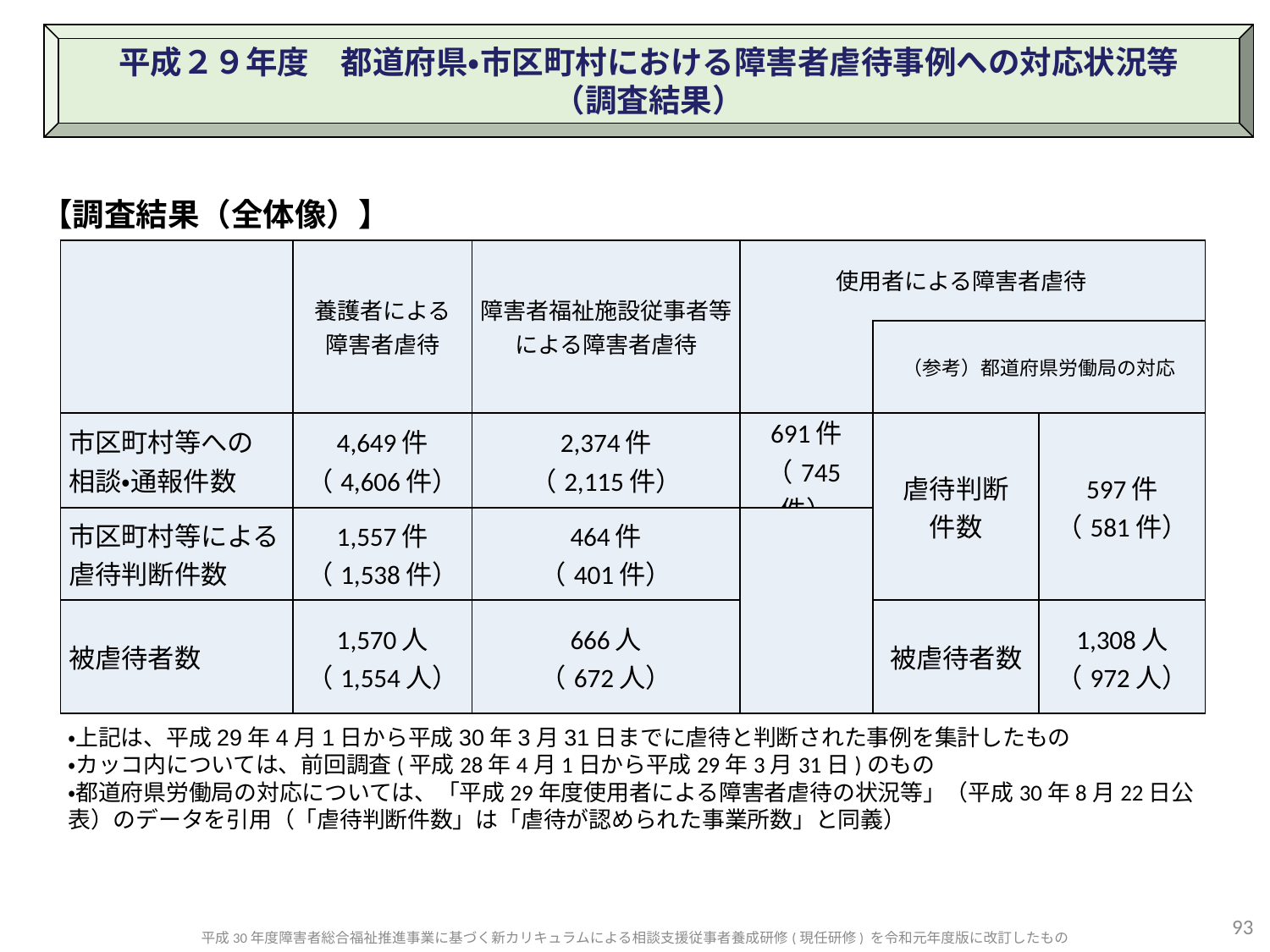

平成２９年度　都道府県・市区町村における障害者虐待事例への対応状況等
（調査結果）
【調査結果（全体像）】
|  | 養護者による 障害者虐待 | 障害者福祉施設従事者等 による障害者虐待 | 使用者による障害者虐待 |  |  |
| --- | --- | --- | --- | --- | --- |
|  |  |  |  | （参考）都道府県労働局の対応 |  |
| 市区町村等への 相談・通報件数 | 4,649件 （4,606件） | 2,374件 （2,115件） | 691件 （745件） | 虐待判断 件数 | 597件 （581件） |
| 市区町村等による 虐待判断件数 | 1,557件 （1,538件） | 464件 （401件） |  |  |  |
| 被虐待者数 | 1,570人 （1,554人） | 666人 （672人） |  | 被虐待者数 | 1,308人 （972人） |
・上記は、平成29年4月1日から平成30年3月31日までに虐待と判断された事例を集計したもの
・カッコ内については、前回調査(平成28年4月1日から平成29年3月31日)のもの
・都道府県労働局の対応については、「平成29年度使用者による障害者虐待の状況等」（平成30年8月22日公表）のデータを引用（「虐待判断件数」は「虐待が認められた事業所数」と同義）
93
平成30年度障害者総合福祉推進事業に基づく新カリキュラムによる相談支援従事者養成研修(現任研修) を令和元年度版に改訂したもの